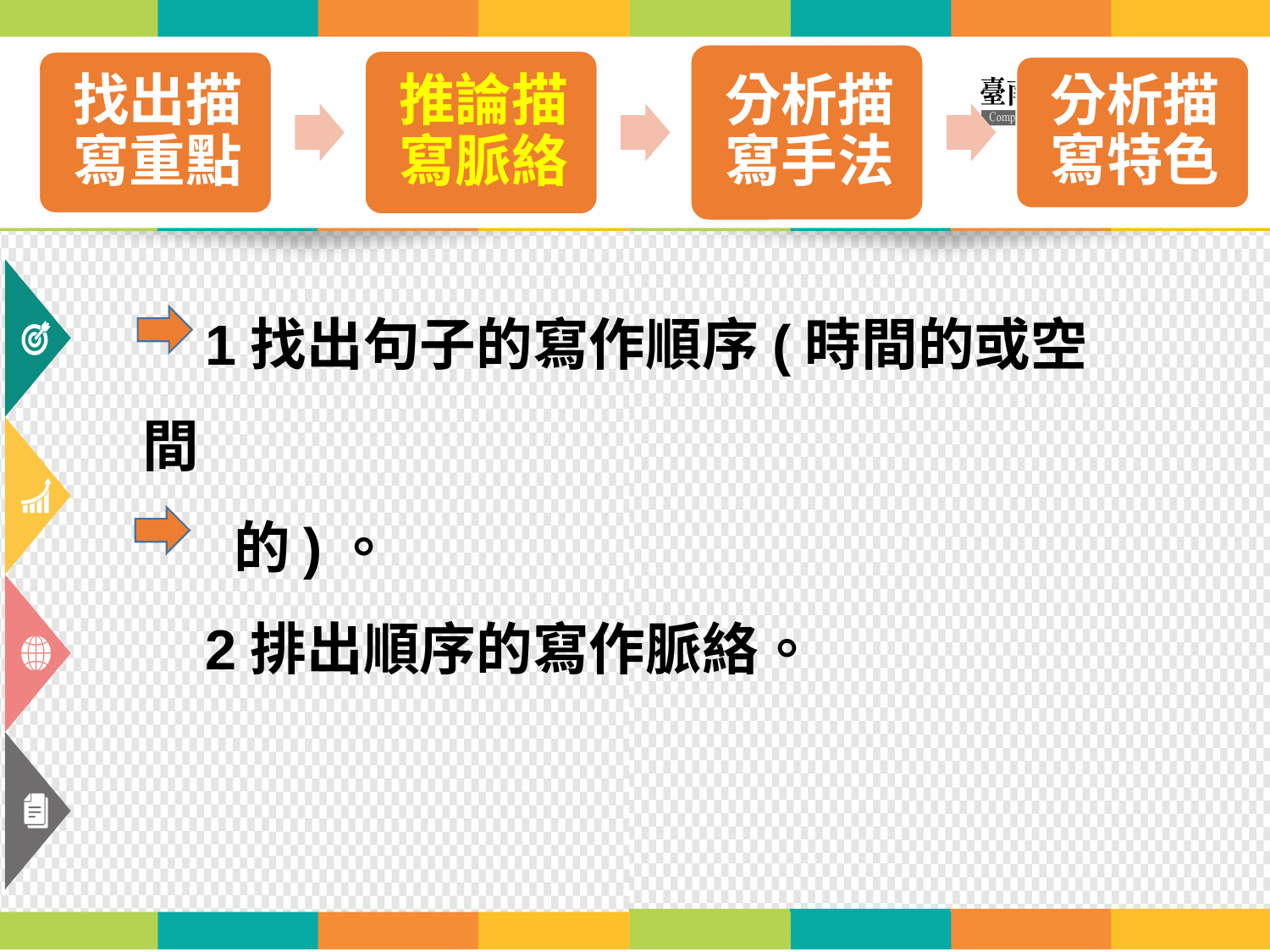

找出描寫重點

推論描寫脈絡

分析描寫手法

分析描寫特色
    1找出句子的寫作順序(時間的或空間
      的)。
    2排出順序的寫作脈絡。